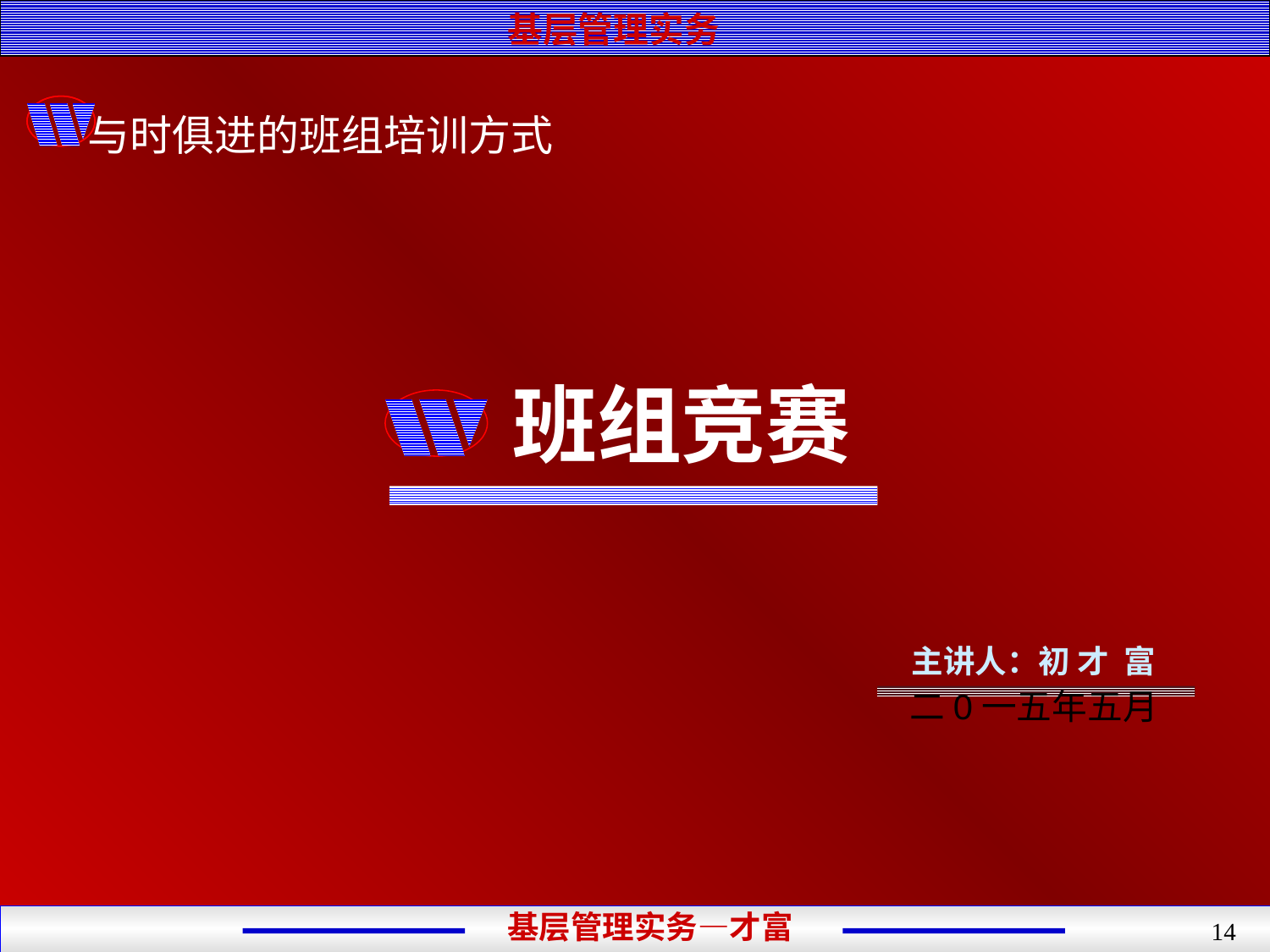

基层管理实务

与时俱进的班组培训方式
# 班组竞赛

主讲人：初 才  富
二0一五年五月

基层管理实务—才富

14